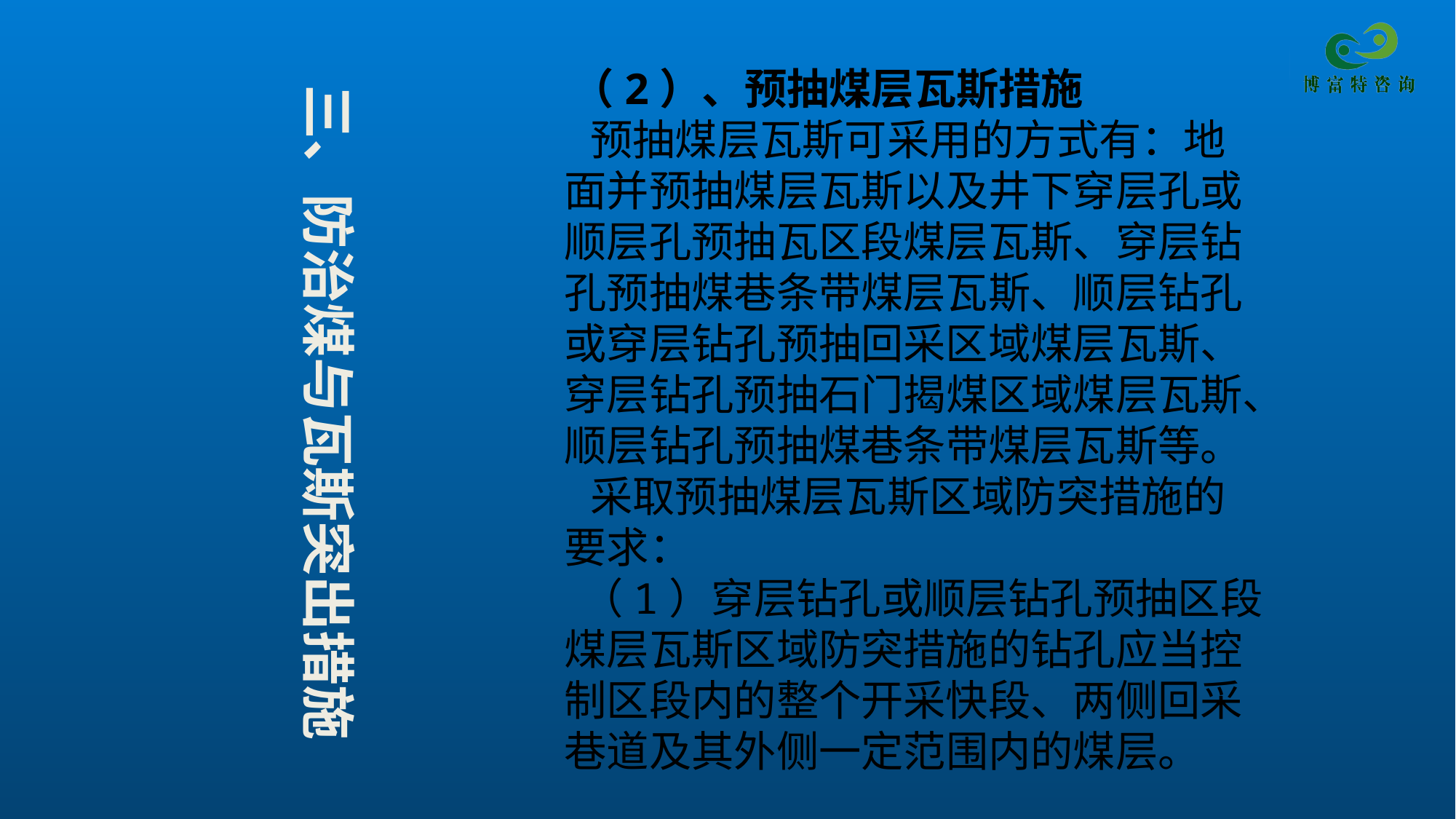

（2）、预抽煤层瓦斯措施
      预抽煤层瓦斯可采用的方式有：地面并预抽煤层瓦斯以及井下穿层孔或顺层孔预抽瓦区段煤层瓦斯、穿层钻孔预抽煤巷条带煤层瓦斯、顺层钻孔或穿层钻孔预抽回采区域煤层瓦斯、穿层钻孔预抽石门揭煤区域煤层瓦斯、顺层钻孔预抽煤巷条带煤层瓦斯等。
      采取预抽煤层瓦斯区域防突措施的要求：
     （1）穿层钻孔或顺层钻孔预抽区段煤层瓦斯区域防突措施的钻孔应当控制区段内的整个开采快段、两侧回采巷道及其外侧一定范围内的煤层。
三、防治煤与瓦斯突出措施